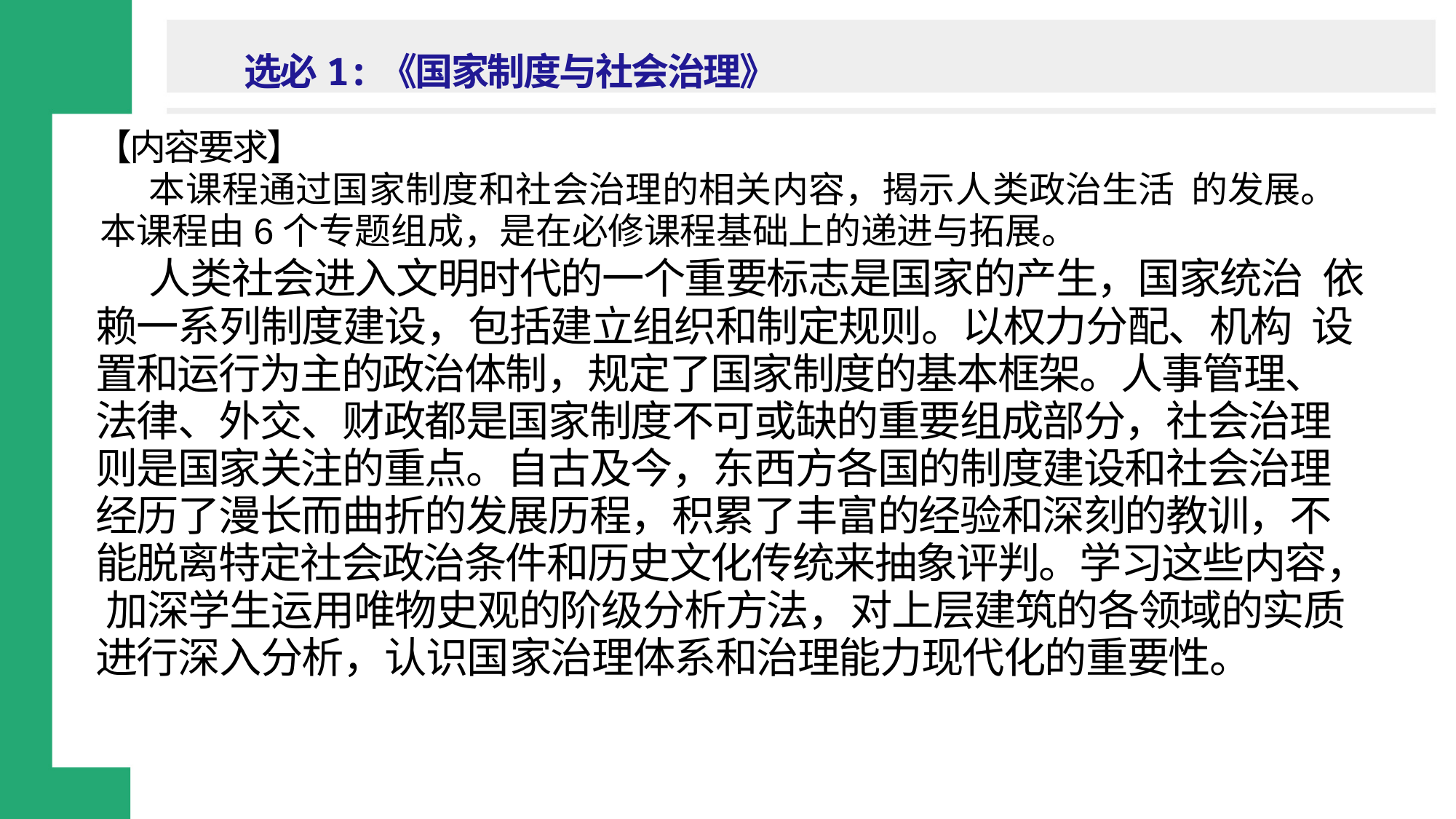

选必1:《国家制度与社会治理》

【内容要求】
本课程通过国家制度和社会治理的相关内容，揭示人类政治生活  的发展。本课程由6个专题组成，是在必修课程基础上的递进与拓展。
人类社会进入文明时代的一个重要标志是国家的产生，国家统治  依赖一系列制度建设，包括建立组织和制定规则。以权力分配、机构  设置和运行为主的政治体制，规定了国家制度的基本框架。人事管理、 法律、外交、财政都是国家制度不可或缺的重要组成部分，社会治理  则是国家关注的重点。自古及今，东西方各国的制度建设和社会治理  经历了漫长而曲折的发展历程，积累了丰富的经验和深刻的教训，不  能脱离特定社会政治条件和历史文化传统来抽象评判。学习这些内容， 加深学生运用唯物史观的阶级分析方法，对上层建筑的各领域的实质  进行深入分析，认识国家治理体系和治理能力现代化的重要性。